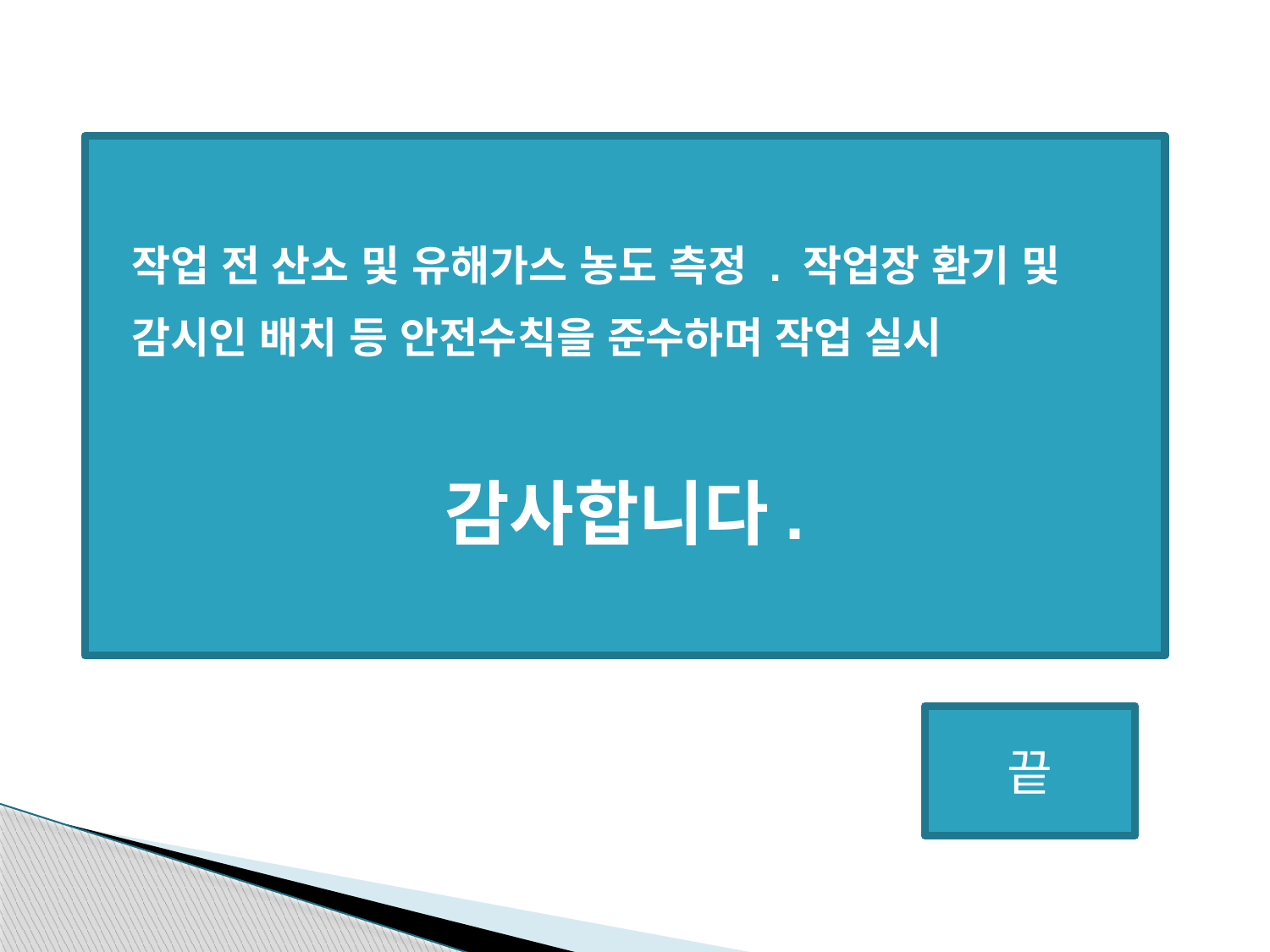

작업 전 산소 및 유해가스 농도 측정 . 작업장 환기 및
  감시인 배치 등 안전수칙을 준수하며 작업 실시

감사합니다.
끝